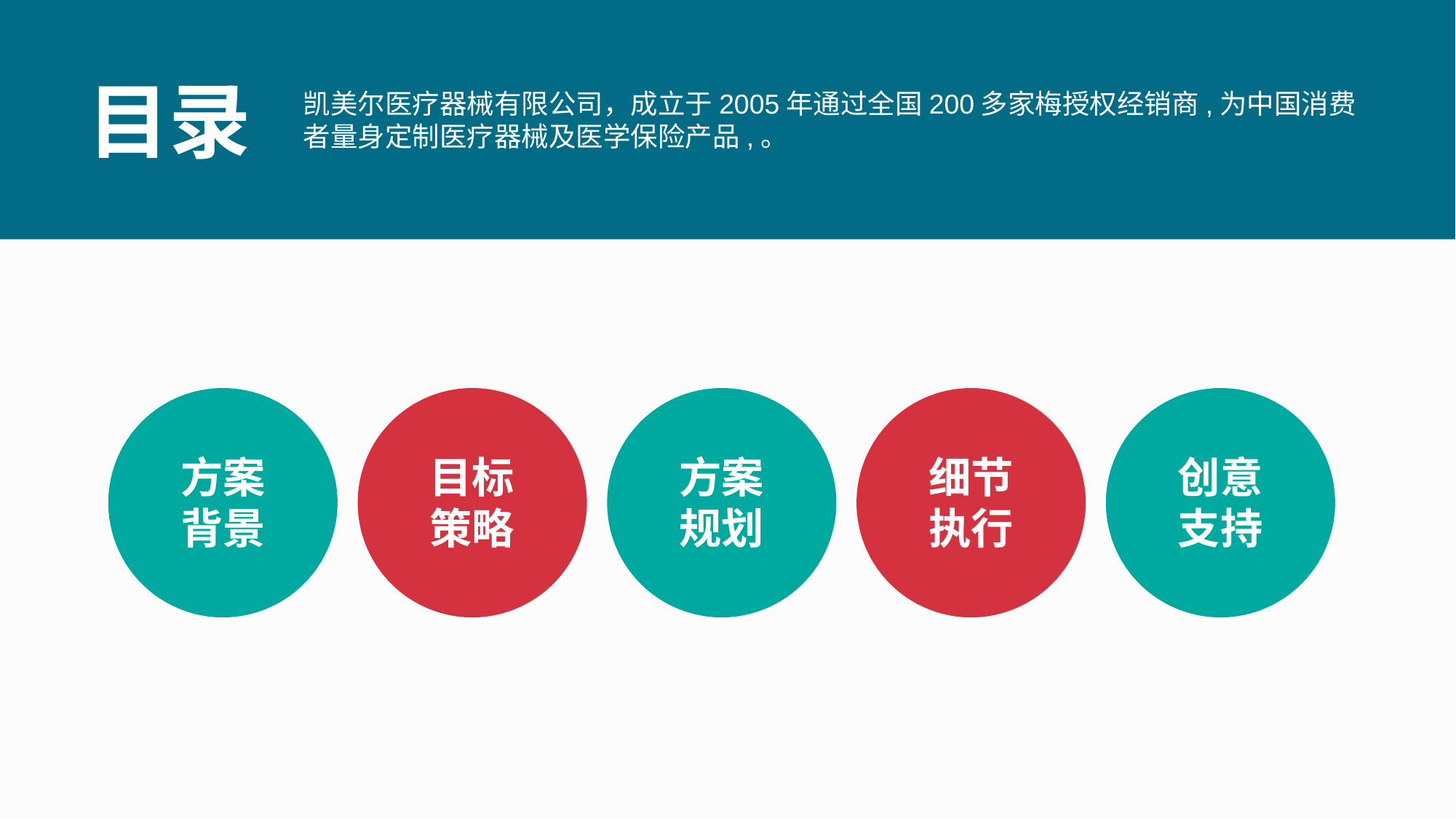

目录
凯美尔医疗器械有限公司，成立于2005年通过全国200多家梅授权经销商,为中国消费者量身定制医疗器械及医学保险产品,。

方案
背景
目标
策略
方案
规划
细节
执行
创意
支持